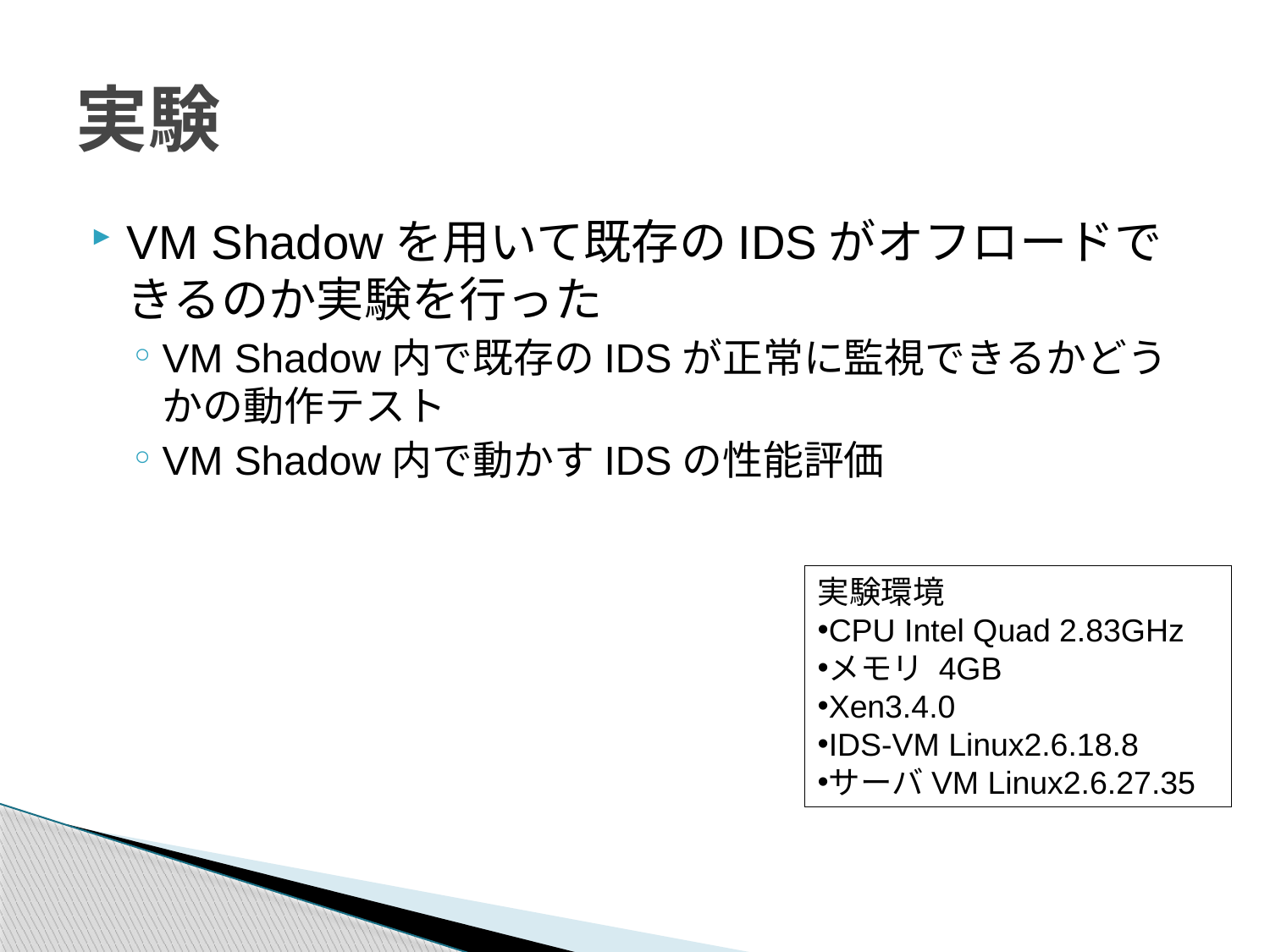

# 実験
VM Shadowを用いて既存のIDSがオフロードできるのか実験を行った
VM Shadow内で既存のIDSが正常に監視できるかどうかの動作テスト
VM Shadow内で動かすIDSの性能評価
実験環境
CPU Intel Quad 2.83GHz
メモリ 4GB
Xen3.4.0
IDS-VM Linux2.6.18.8
サーバVM Linux2.6.27.35